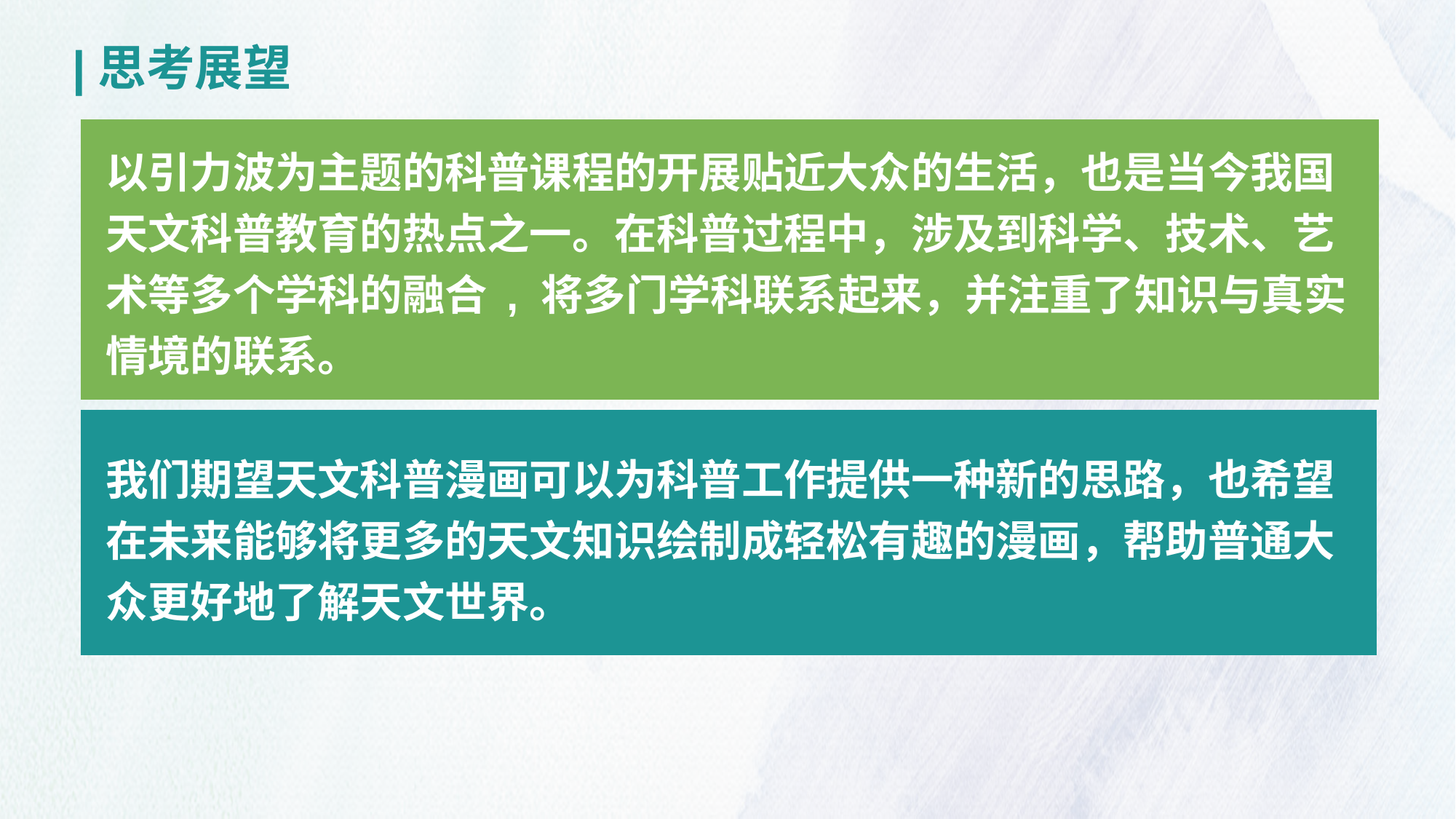

|思考展望

以引力波为主题的科普课程的开展贴近大众的生活，也是当今我国天文科普教育的热点之一。在科普过程中，涉及到科学、技术、艺术等多个学科的融合 , 将多门学科联系起来，并注重了知识与真实情境的联系。

我们期望天文科普漫画可以为科普工作提供一种新的思路，也希望在未来能够将更多的天文知识绘制成轻松有趣的漫画，帮助普通大众更好地了解天文世界。